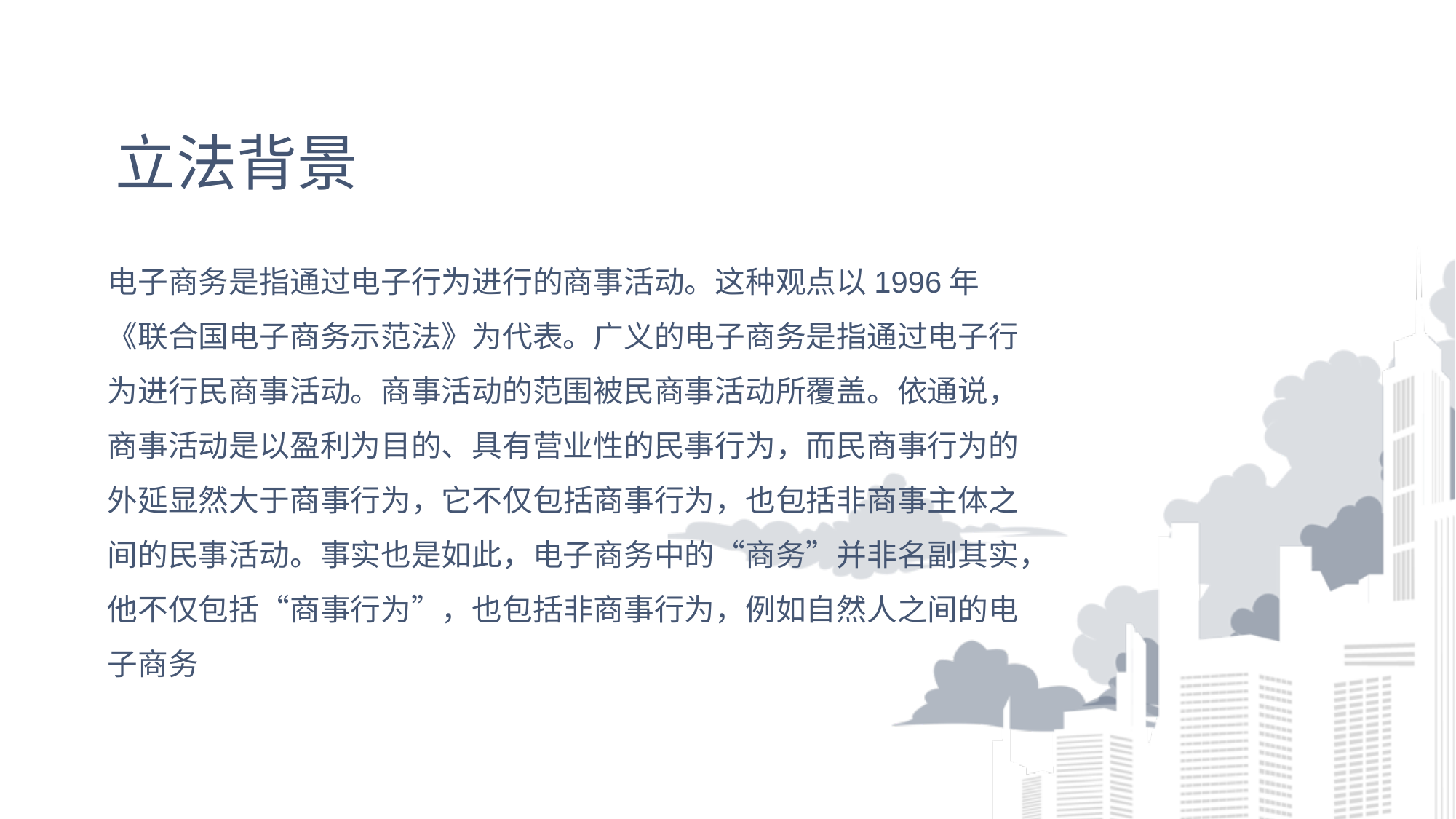

# 立法背景
电子商务是指通过电子行为进行的商事活动。这种观点以1996年《联合国电子商务示范法》为代表。广义的电子商务是指通过电子行为进行民商事活动。商事活动的范围被民商事活动所覆盖。依通说，商事活动是以盈利为目的、具有营业性的民事行为，而民商事行为的外延显然大于商事行为，它不仅包括商事行为，也包括非商事主体之间的民事活动。事实也是如此，电子商务中的“商务”并非名副其实，他不仅包括“商事行为”，也包括非商事行为，例如自然人之间的电子商务